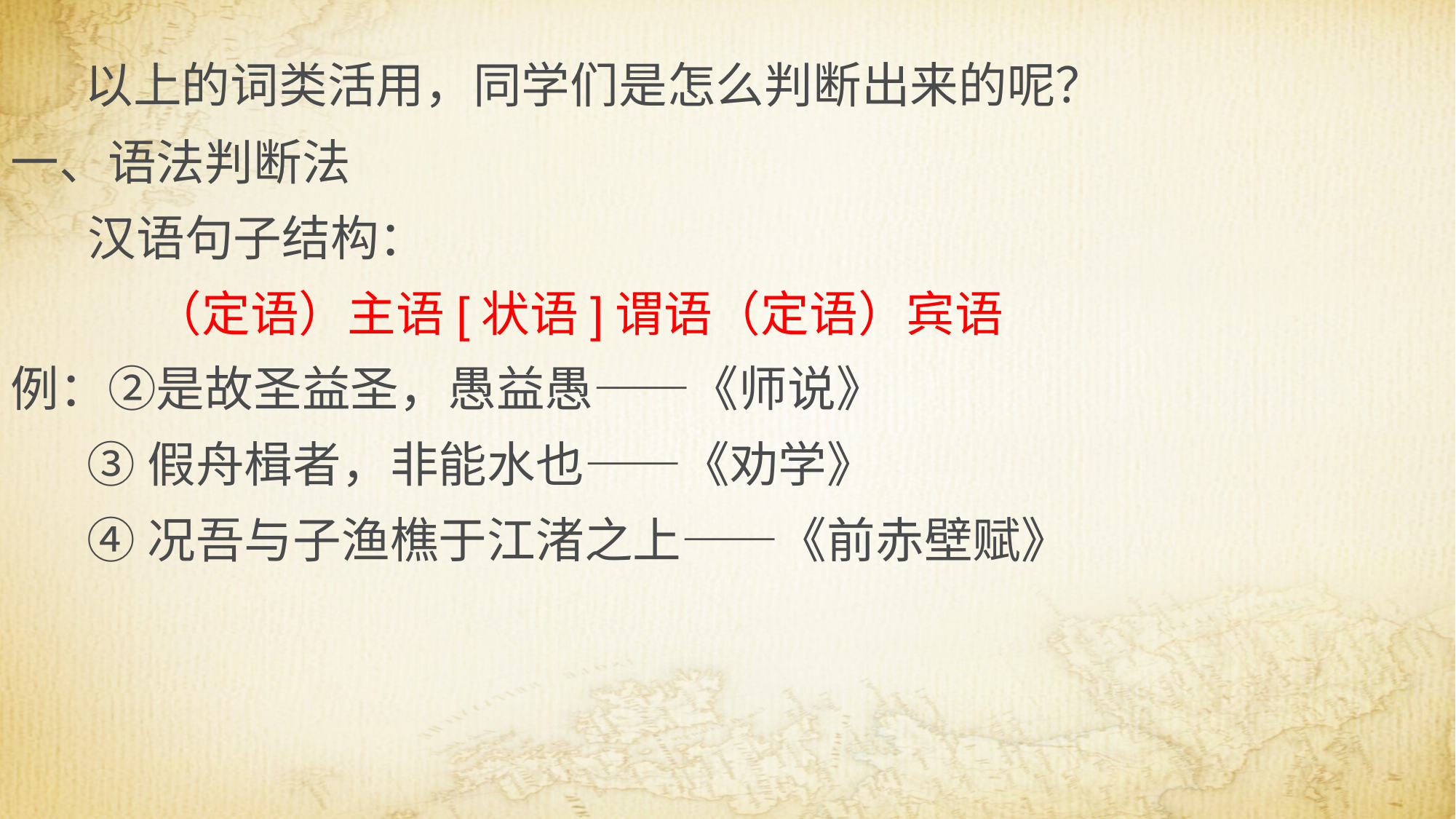

以上的词类活用，同学们是怎么判断出来的呢？
一、语法判断法
      汉语句子结构：
            （定语）主语[状语]谓语（定语）宾语
例：②是故圣益圣，愚益愚——《师说》
       ③假舟楫者，非能水也——《劝学》
       ④况吾与子渔樵于江渚之上——《前赤壁赋》